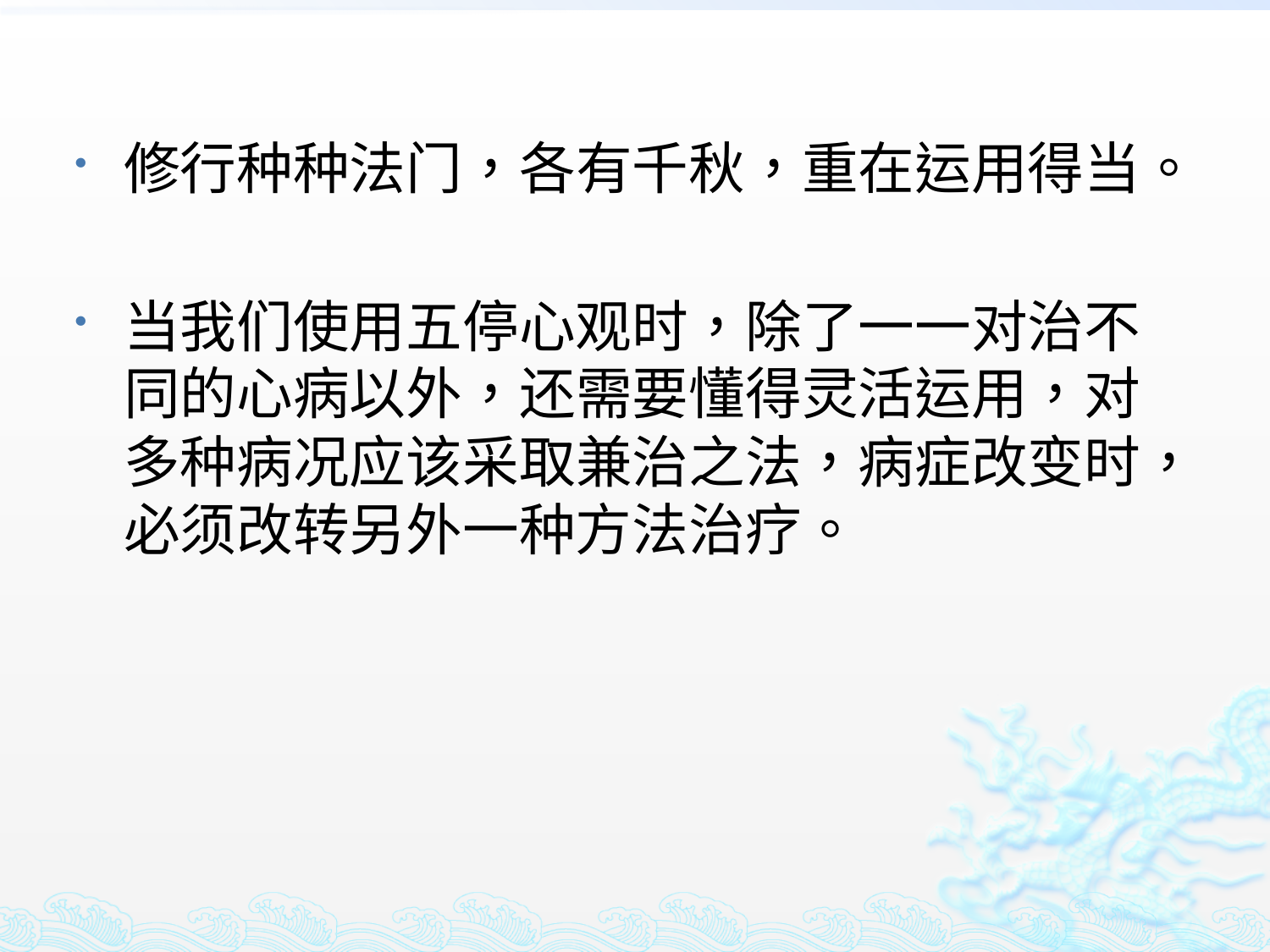

修行种种法门，各有千秋，重在运用得当。

当我们使用五停心观时，除了一一对治不同的心病以外，还需要懂得灵活运用，对多种病况应该采取兼治之法，病症改变时，必须改转另外一种方法治疗。